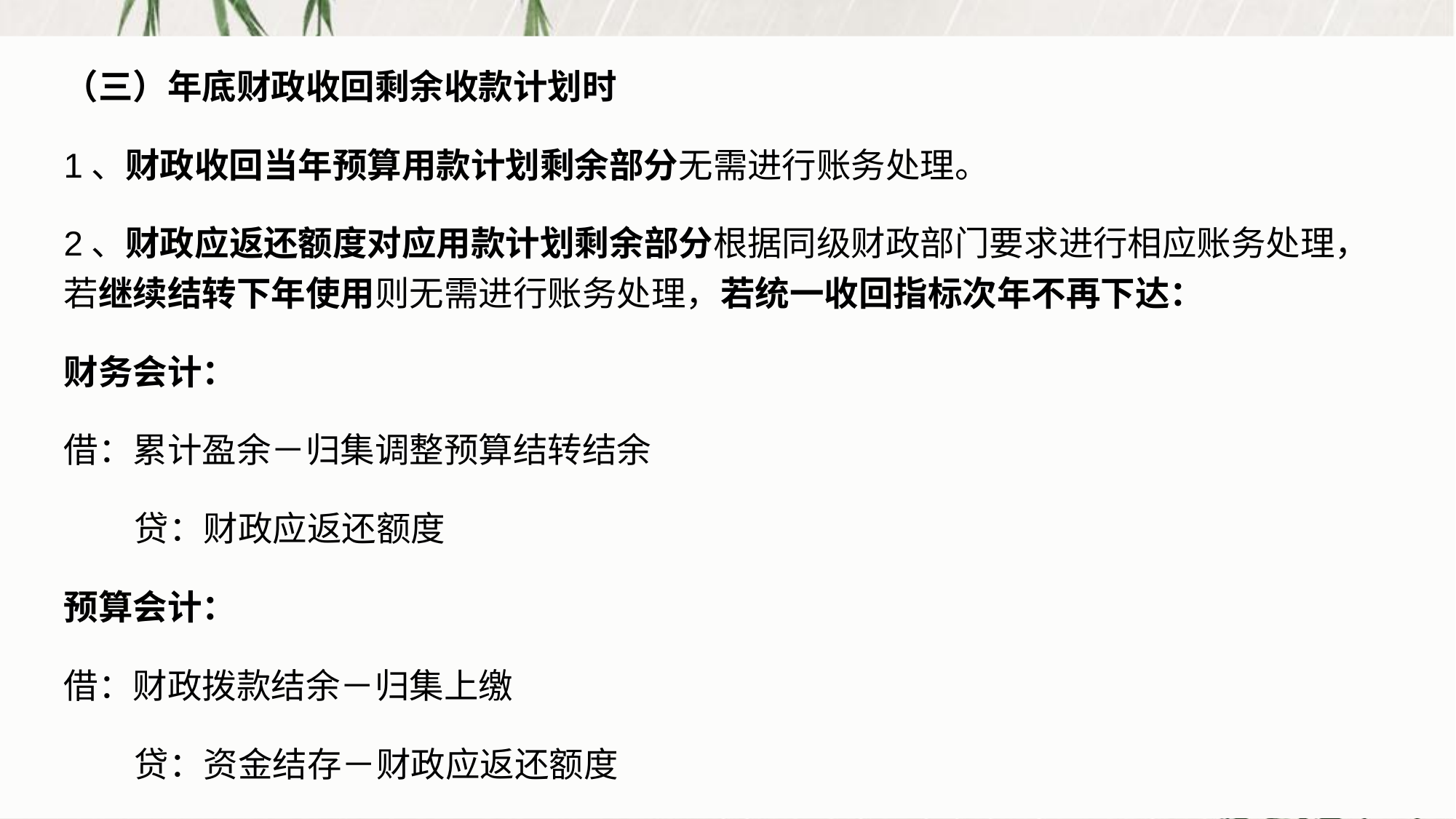

（三）年底财政收回剩余收款计划时
1、财政收回当年预算用款计划剩余部分无需进行账务处理。
2、财政应返还额度对应用款计划剩余部分根据同级财政部门要求进行相应账务处理，若继续结转下年使用则无需进行账务处理，若统一收回指标次年不再下达：
财务会计：
借：累计盈余－归集调整预算结转结余
        贷：财政应返还额度
预算会计：
借：财政拨款结余－归集上缴
        贷：资金结存－财政应返还额度